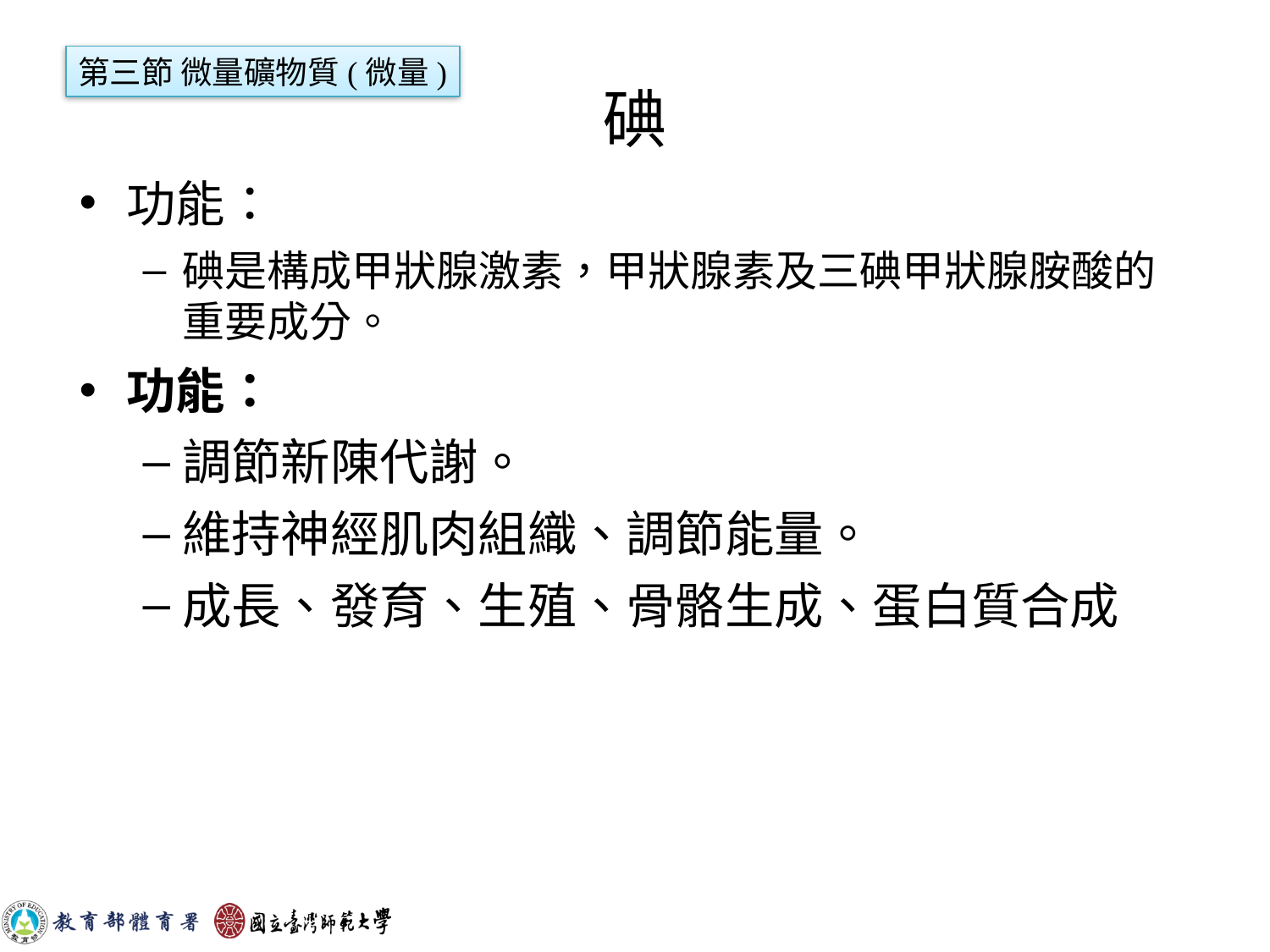

# 碘
第三節 微量礦物質(微量)
功能：
碘是構成甲狀腺激素，甲狀腺素及三碘甲狀腺胺酸的重要成分。
功能：
調節新陳代謝。
維持神經肌肉組織、調節能量。
成長、發育、生殖、骨骼生成、蛋白質合成